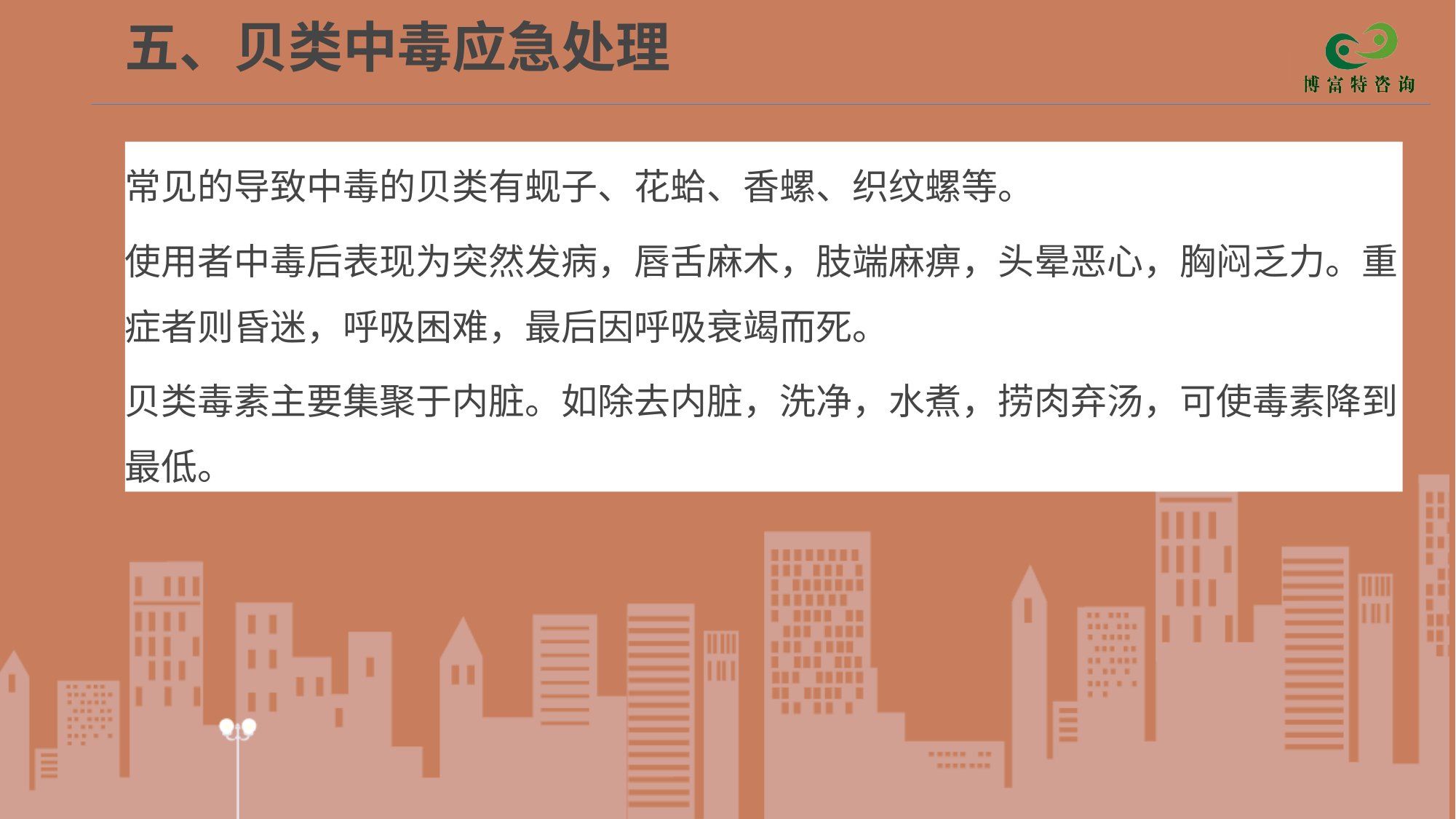

# 五、贝类中毒应急处理
常见的导致中毒的贝类有蚬子、花蛤、香螺、织纹螺等。
使用者中毒后表现为突然发病，唇舌麻木，肢端麻痹，头晕恶心，胸闷乏力。重症者则昏迷，呼吸困难，最后因呼吸衰竭而死。
贝类毒素主要集聚于内脏。如除去内脏，洗净，水煮，捞肉弃汤，可使毒素降到最低。
56